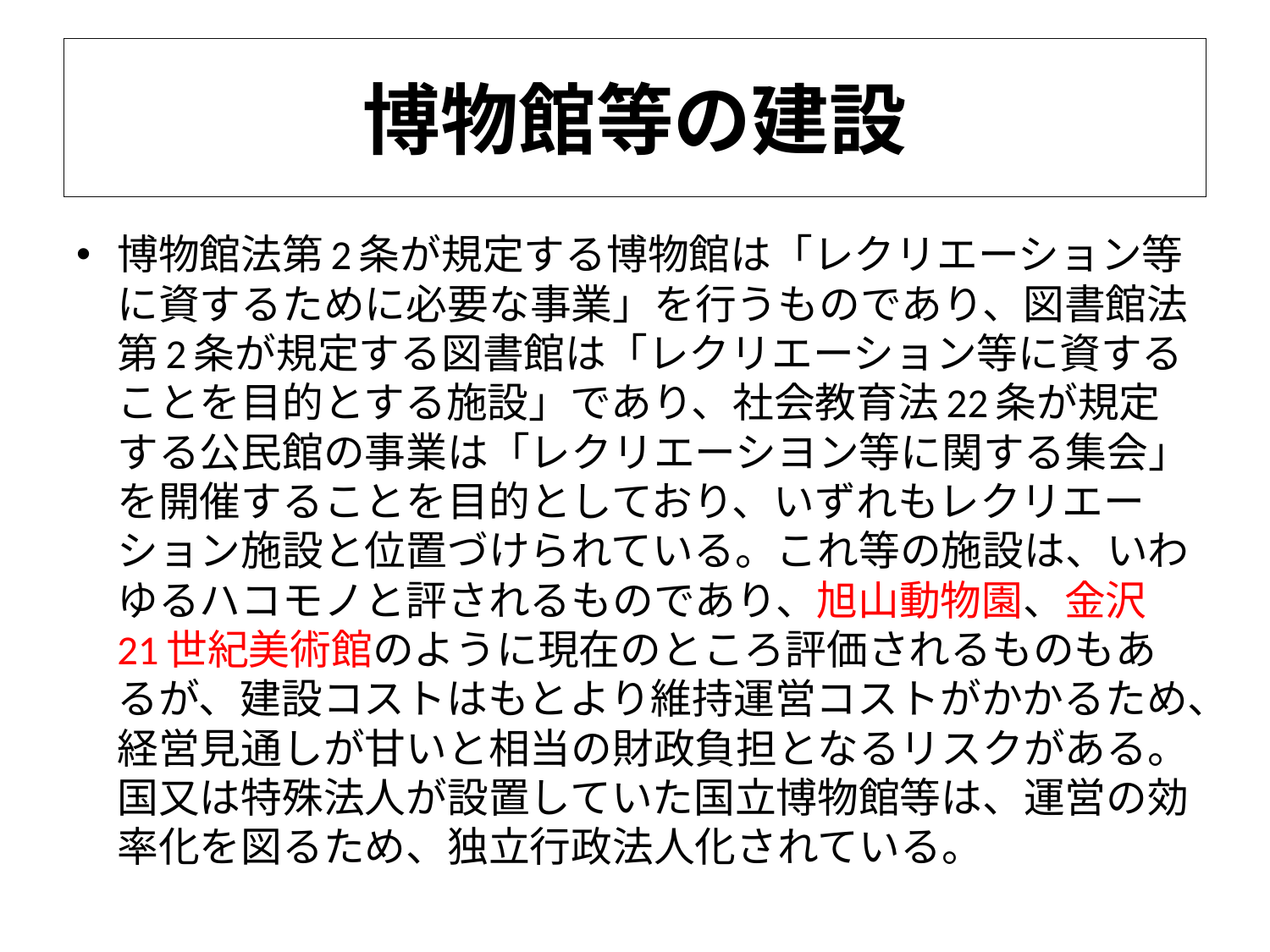

# 博物館等の建設
博物館法第2条が規定する博物館は「レクリエーション等に資するために必要な事業」を行うものであり、図書館法第2条が規定する図書館は「レクリエーション等に資することを目的とする施設」であり、社会教育法22条が規定する公民館の事業は「レクリエーシヨン等に関する集会」を開催することを目的としており、いずれもレクリエーション施設と位置づけられている。これ等の施設は、いわゆるハコモノと評されるものであり、旭山動物園、金沢21世紀美術館のように現在のところ評価されるものもあるが、建設コストはもとより維持運営コストがかかるため、経営見通しが甘いと相当の財政負担となるリスクがある。国又は特殊法人が設置していた国立博物館等は、運営の効率化を図るため、独立行政法人化されている。